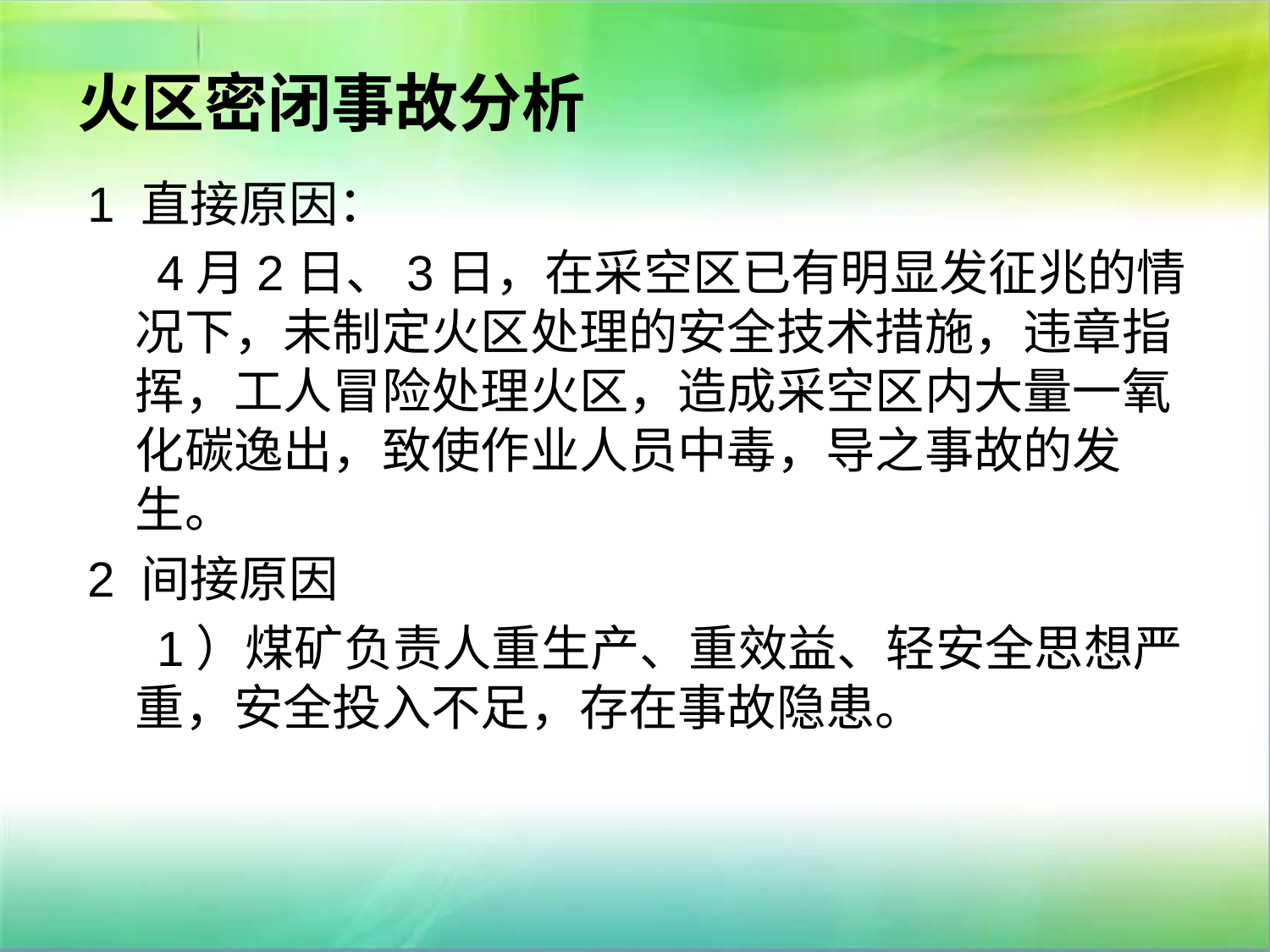

火区密闭事故分析
1 直接原因：
     4月2日、3日，在采空区已有明显发征兆的情况下，未制定火区处理的安全技术措施，违章指挥，工人冒险处理火区，造成采空区内大量一氧化碳逸出，致使作业人员中毒，导之事故的发生。
2 间接原因
     1）煤矿负责人重生产、重效益、轻安全思想严重，安全投入不足，存在事故隐患。